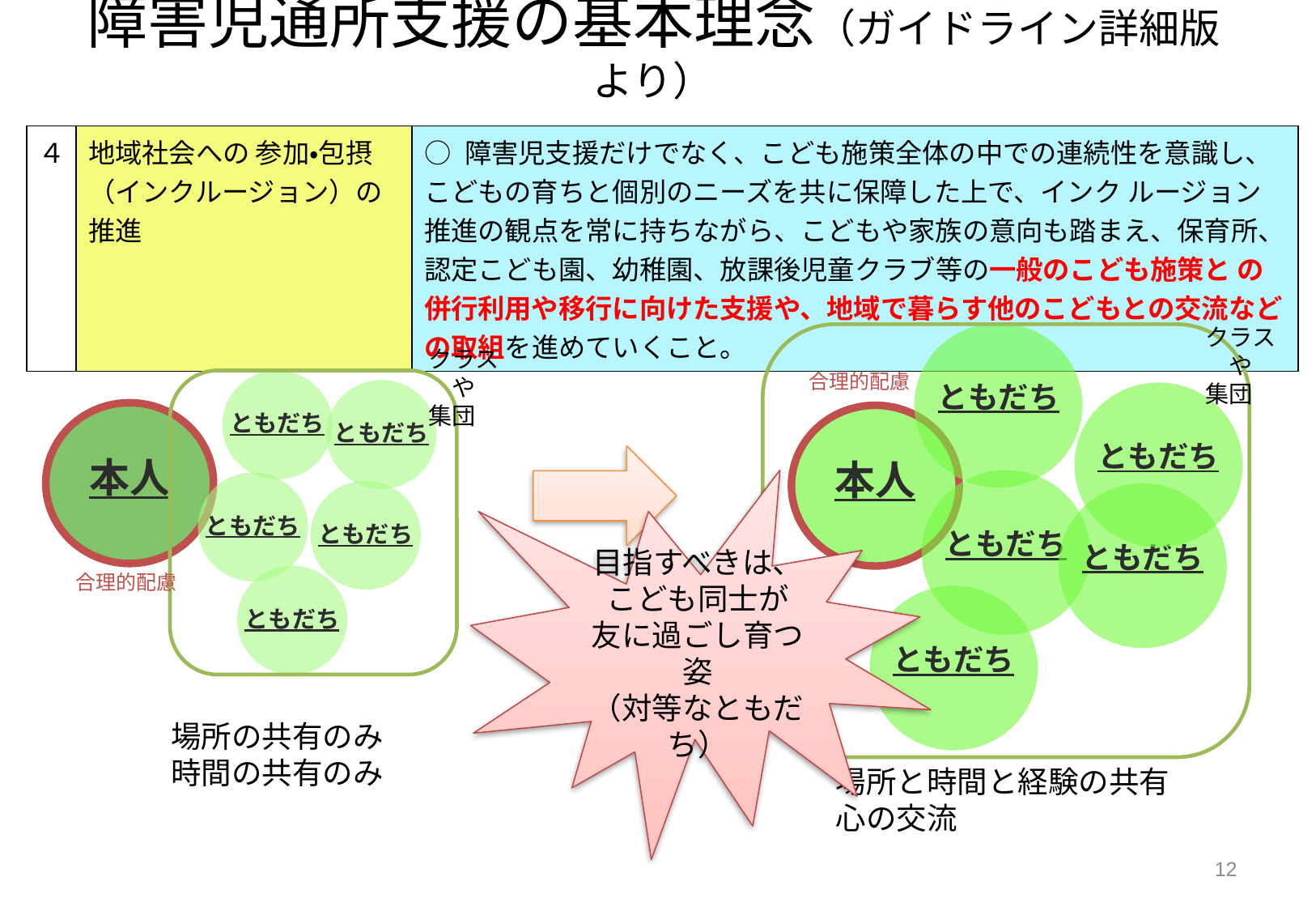

# 障害児通所支援の基本理念（ガイドライン詳細版より）
| ４ | 地域社会への 参加・包摂 （インクルージョン）の推進 | ○ 障害児支援だけでなく、こども施策全体の中での連続性を意識し、こどもの育ちと個別のニーズを共に保障した上で、インク ルージョン推進の観点を常に持ちながら、こどもや家族の意向も踏まえ、保育所、認定こども園、幼稚園、放課後児童クラブ等の一般のこども施策と の併行利用や移行に向けた支援や、地域で暮らす他のこどもとの交流などの取組を進めていくこと。 |
| --- | --- | --- |
クラス
　や
集団

ともだち

クラス
　や
集団
合理的配慮

ともだち

ともだち

ともだち

本人

本人

目指すべきは、
こども同士が
友に過ごし育つ姿
（対等なともだち）

ともだち

ともだち

ともだち

ともだち
合理的配慮

ともだち

ともだち
場所の共有のみ
時間の共有のみ
場所と時間と経験の共有
心の交流
12